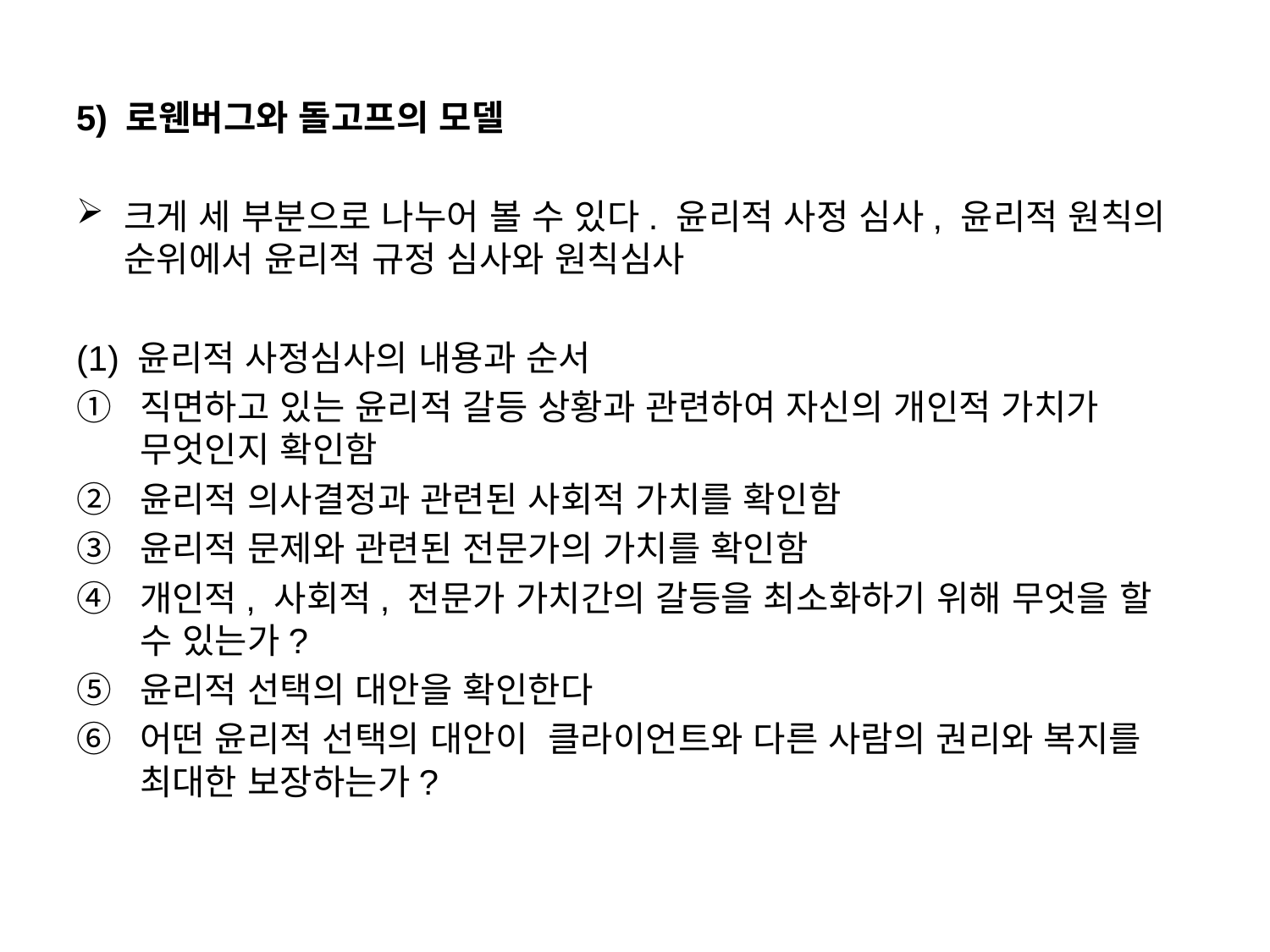

5) 로웬버그와 돌고프의 모델

크게 세 부분으로 나누어 볼 수 있다. 윤리적 사정 심사, 윤리적 원칙의 순위에서 윤리적 규정 심사와 원칙심사

(1) 윤리적 사정심사의 내용과 순서
직면하고 있는 윤리적 갈등 상황과 관련하여 자신의 개인적 가치가 무엇인지 확인함
윤리적 의사결정과 관련된 사회적 가치를 확인함
윤리적 문제와 관련된 전문가의 가치를 확인함
개인적, 사회적, 전문가 가치간의 갈등을 최소화하기 위해 무엇을 할 수 있는가?
윤리적 선택의 대안을 확인한다
어떤 윤리적 선택의 대안이  클라이언트와 다른 사람의 권리와 복지를 최대한 보장하는가?